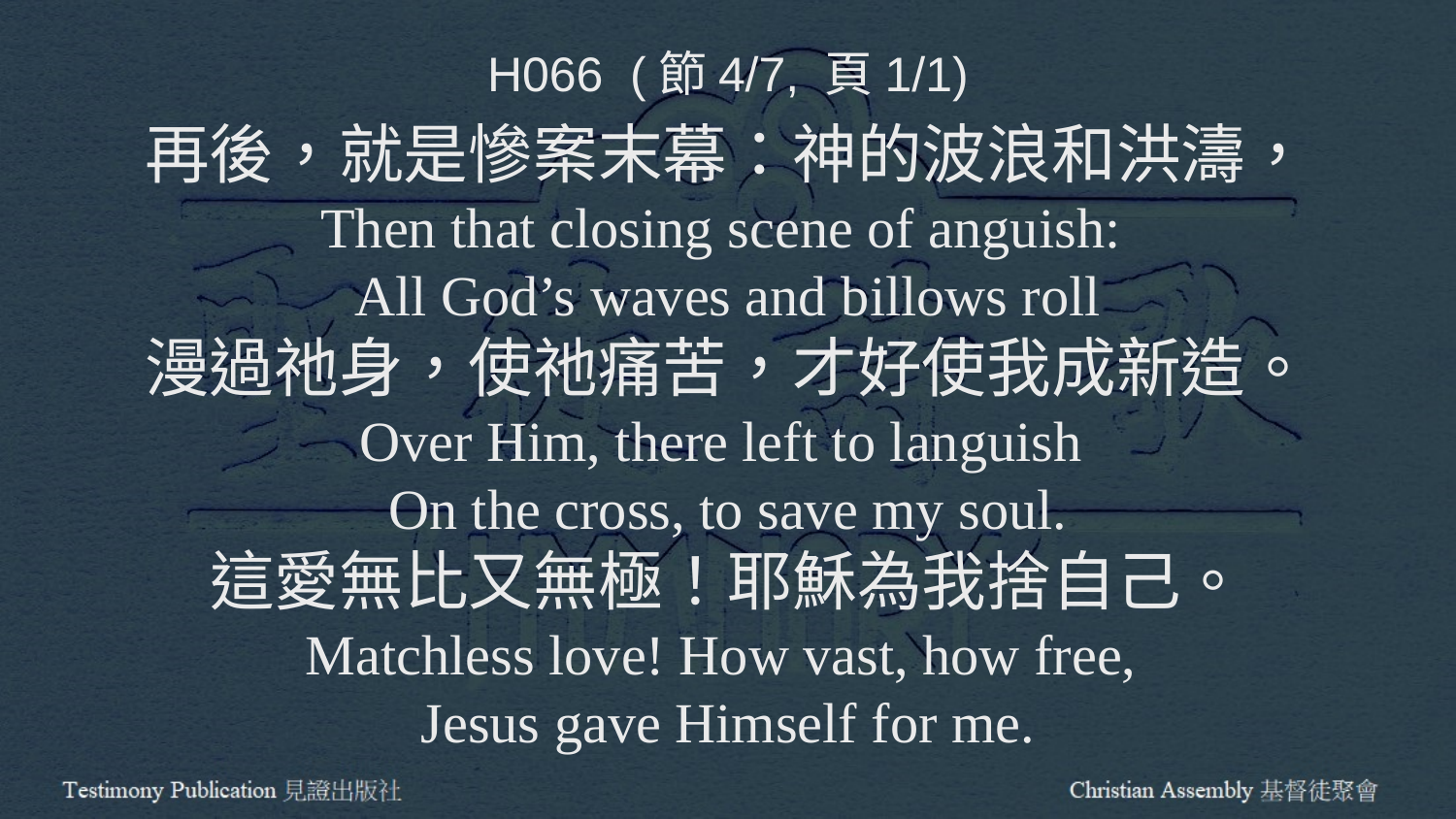

H066  (節4/7, 頁1/1)
再後，就是慘案末幕：神的波浪和洪濤，
Then that closing scene of anguish:
All God’s waves and billows roll
漫過祂身，使祂痛苦，才好使我成新造。
Over Him, there left to languish
On the cross, to save my soul.
這愛無比又無極！耶穌為我捨自己。
Matchless love! How vast, how free,
Jesus gave Himself for me.